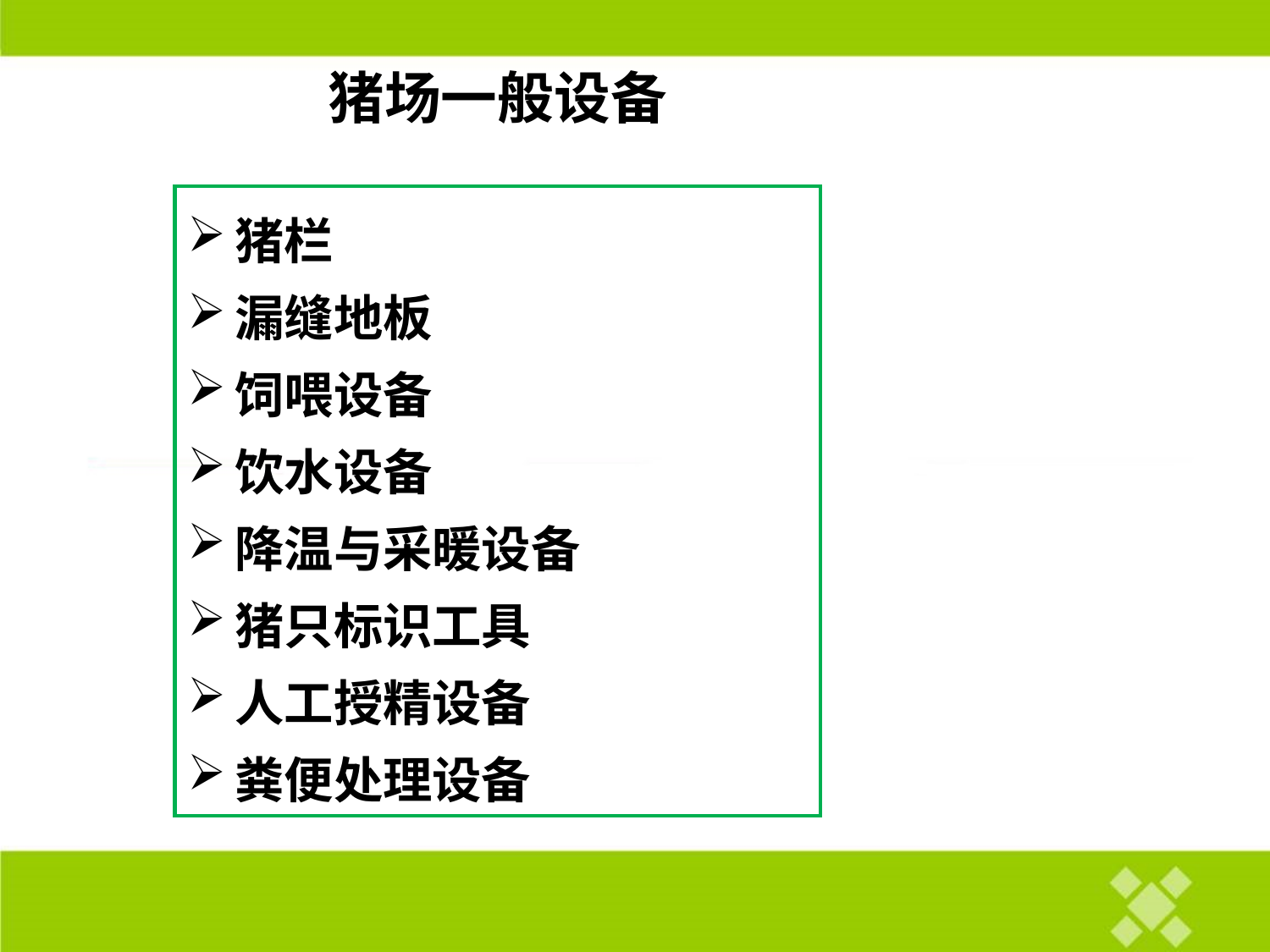

# 猪场一般设备
猪栏
漏缝地板
饲喂设备
饮水设备
降温与采暖设备
猪只标识工具
人工授精设备
粪便处理设备